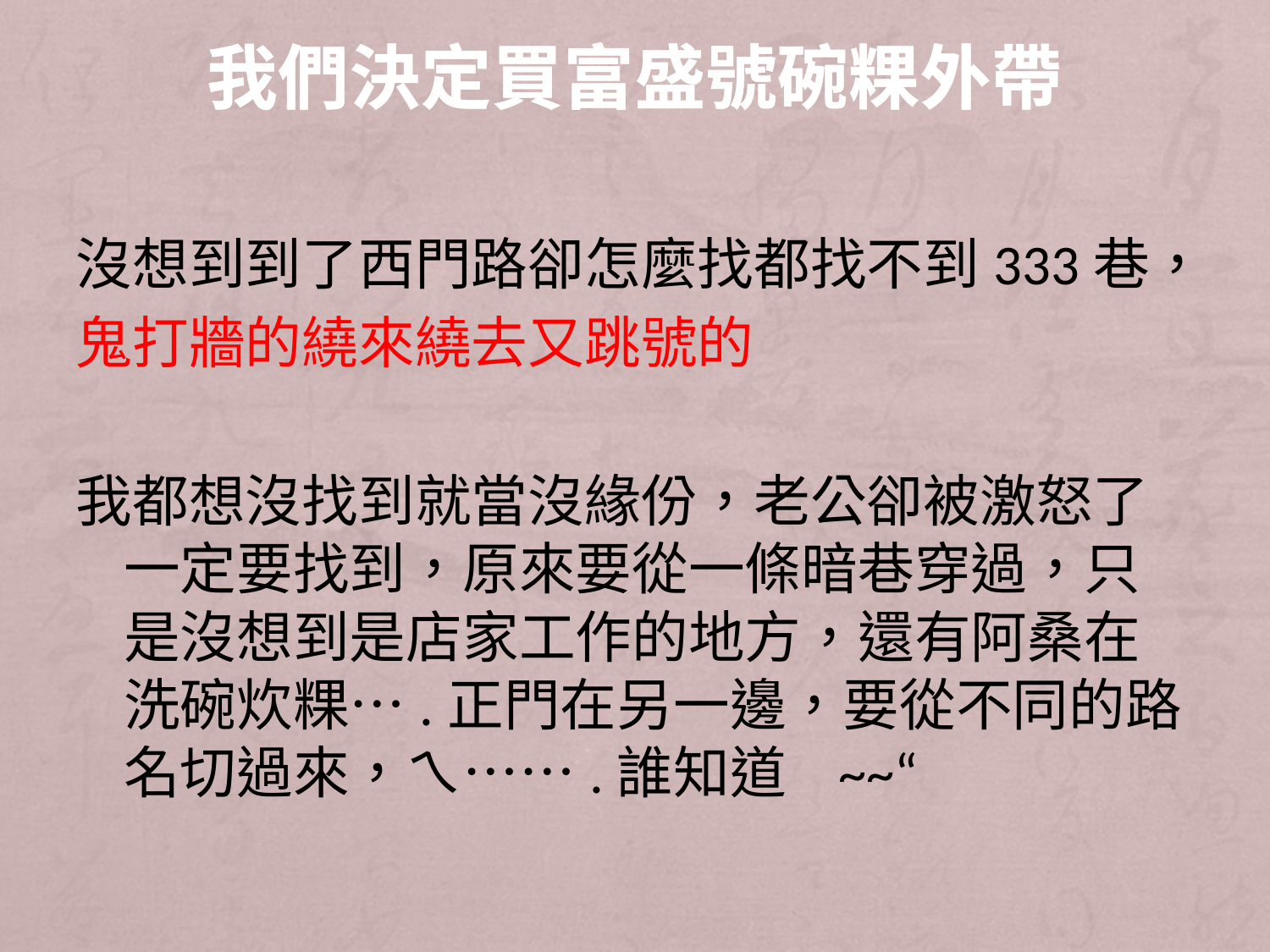

# 我們決定買富盛號碗粿外帶
沒想到到了西門路卻怎麼找都找不到333巷，
鬼打牆的繞來繞去又跳號的

我都想沒找到就當沒緣份，老公卻被激怒了 一定要找到，原來要從一條暗巷穿過，只是沒想到是店家工作的地方，還有阿桑在洗碗炊粿….正門在另一邊，要從不同的路名切過來，ㄟ…….誰知道   ~~“